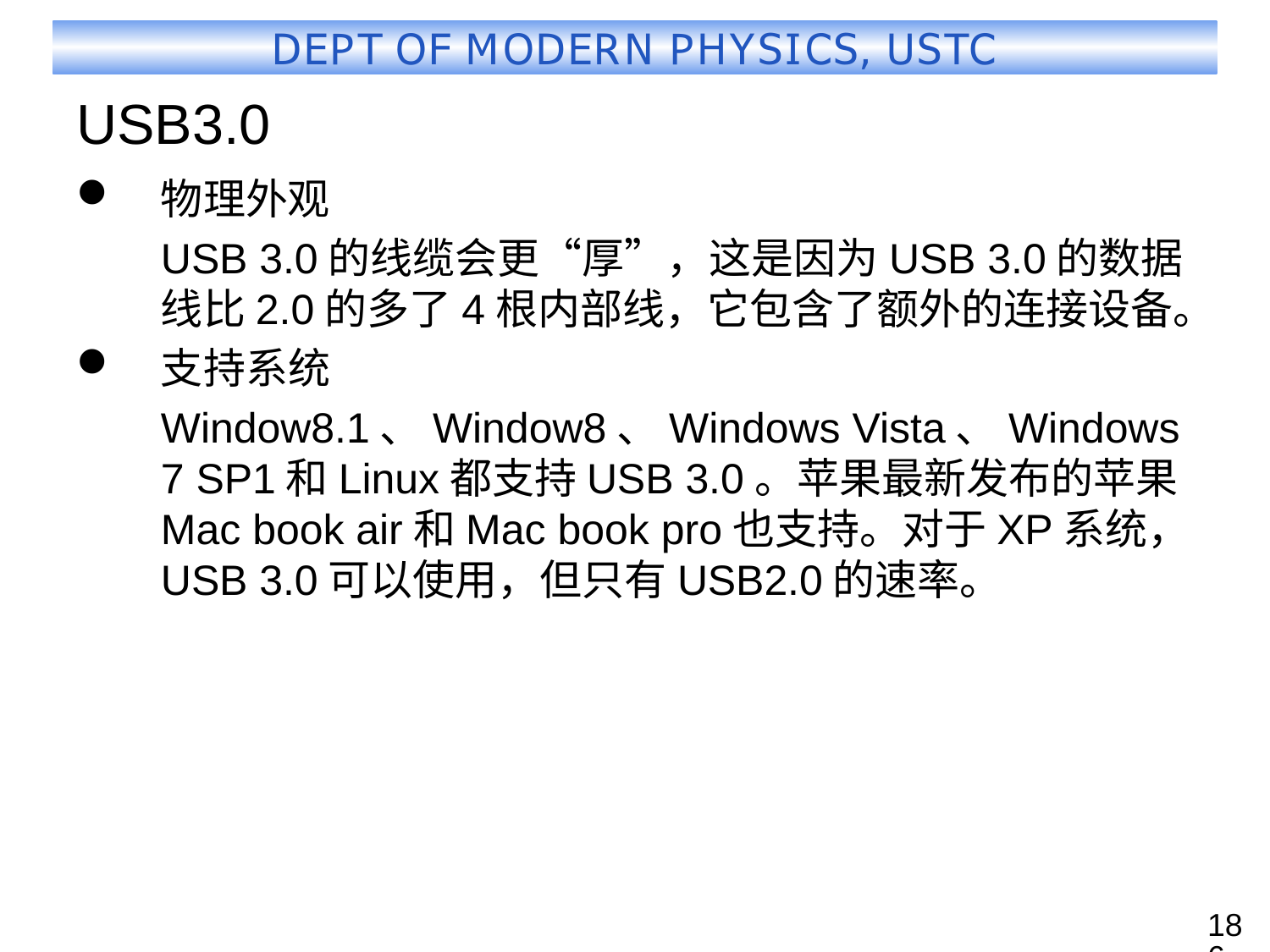

# USB3.0
物理外观
	USB 3.0的线缆会更“厚”，这是因为USB 3.0的数据线比2.0的多了4根内部线，它包含了额外的连接设备。
支持系统
	Window8.1、Window8、Windows Vista、Windows 7 SP1和Linux都支持USB 3.0。苹果最新发布的苹果Mac book air和Mac book pro也支持。对于XP系统，USB 3.0可以使用，但只有USB2.0的速率。
186